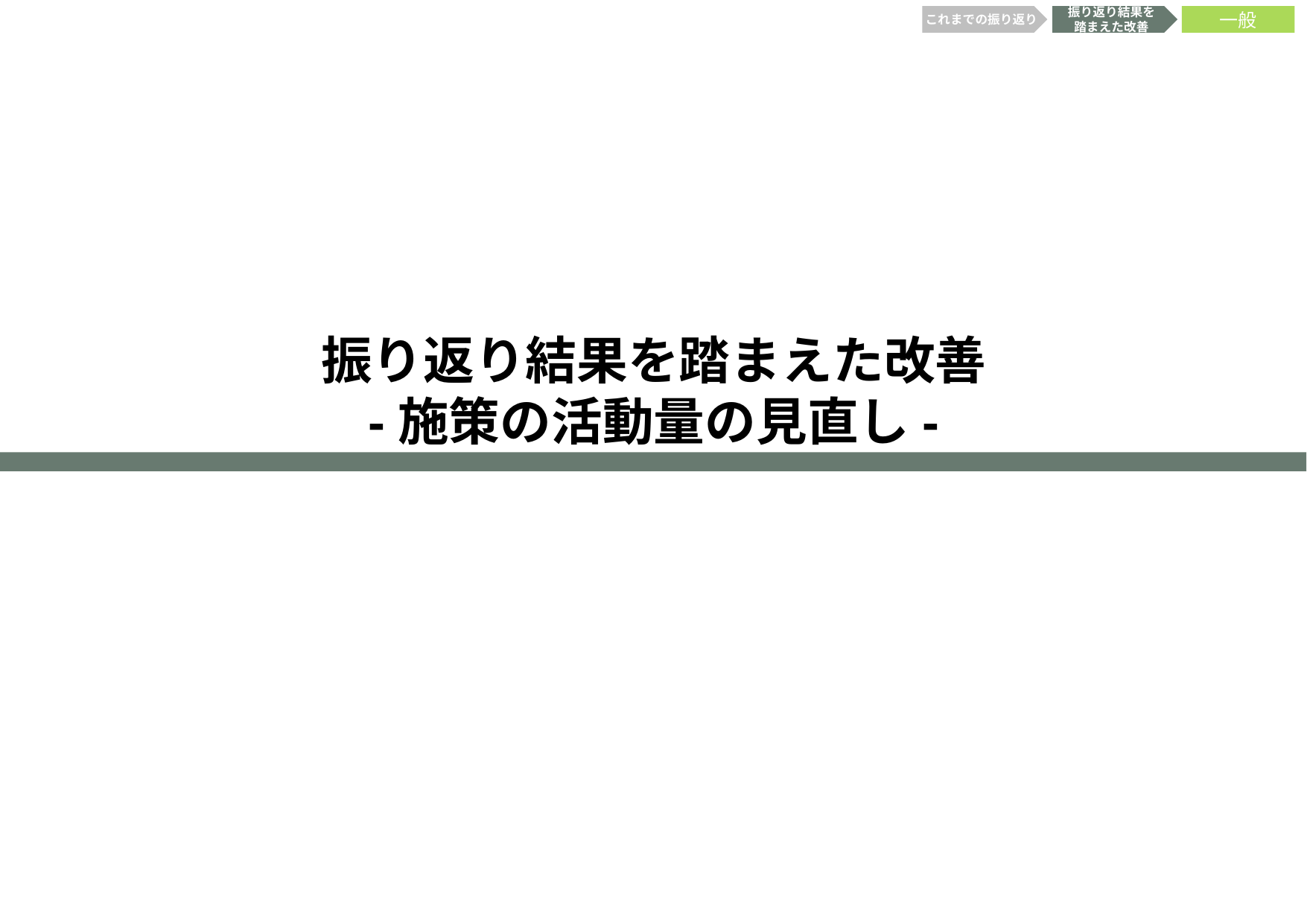

これまでの振り返り
振り返り結果を
踏まえた改善
一般
振り返り結果を踏まえた改善
-施策の活動量の見直し-